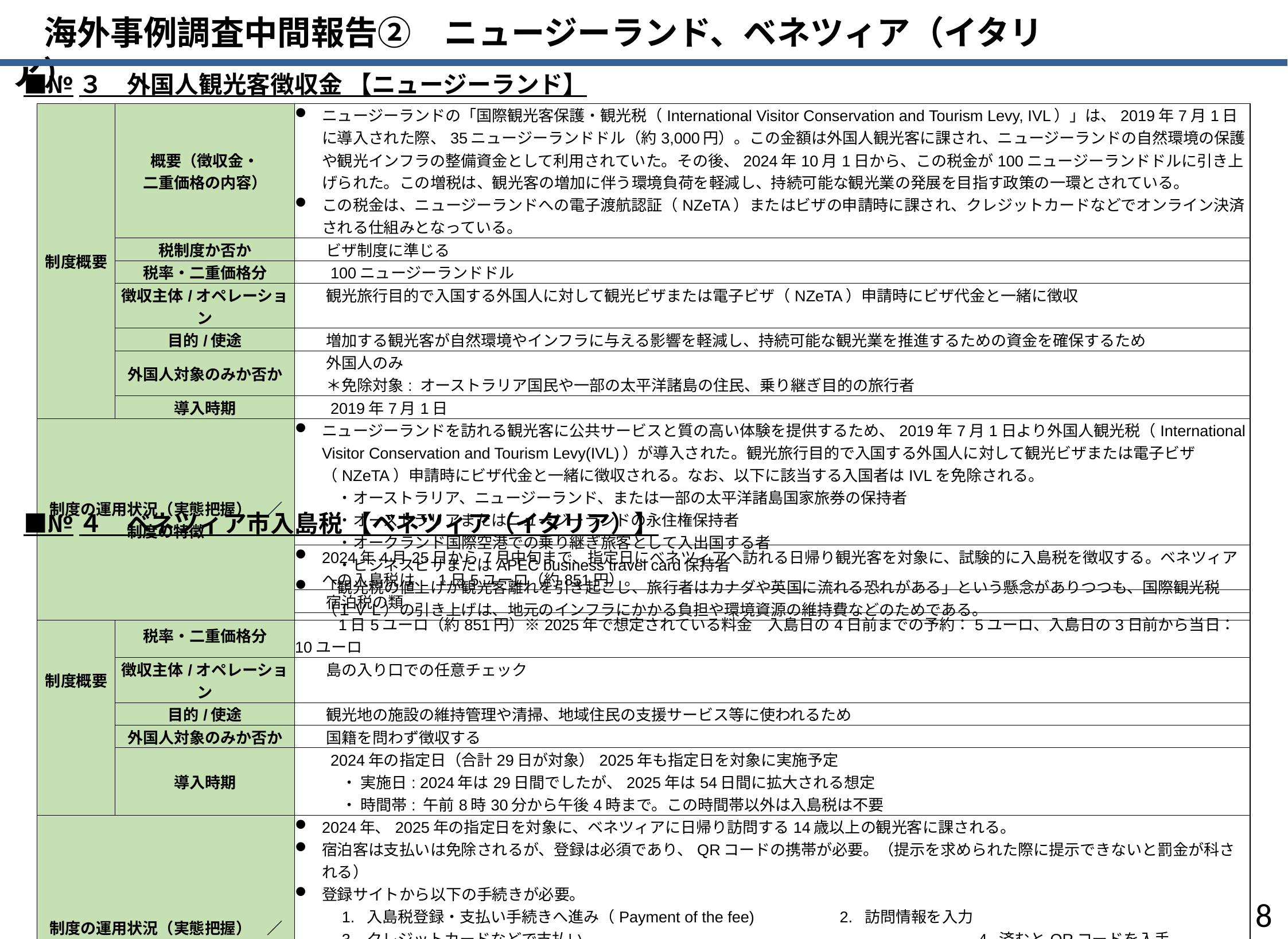

海外事例調査中間報告②　ニュージーランド、ベネツィア（イタリア）
■№３　外国人観光客徴収金 【ニュージーランド】
| 制度概要 | 概要（徴収金・ 二重価格の内容） | ニュージーランドの「国際観光客保護・観光税（International Visitor Conservation and Tourism Levy, IVL）」は、2019年7月1日に導入された際、35ニュージーランドドル（約3,000円）。この金額は外国人観光客に課され、ニュージーランドの自然環境の保護や観光インフラの整備資金として利用されていた。その後、2024年10月1日から、この税金が100ニュージーランドドルに引き上げられた。この増税は、観光客の増加に伴う環境負荷を軽減し、持続可能な観光業の発展を目指す政策の一環とされている。 この税金は、ニュージーランドへの電子渡航認証（NZeTA）またはビザの申請時に課され、クレジットカードなどでオンライン決済される仕組みとなっている。 |
| --- | --- | --- |
|  | 税制度か否か | ビザ制度に準じる |
|  | 税率・二重価格分 | 100ニュージーランドドル |
|  | 徴収主体/オペレーション | 観光旅行目的で入国する外国人に対して観光ビザまたは電子ビザ（NZeTA）申請時にビザ代金と一緒に徴収 |
|  | 目的/使途 | 増加する観光客が自然環境やインフラに与える影響を軽減し、持続可能な観光業を推進するための資金を確保するため |
|  | 外国人対象のみか否か | 外国人のみ 　　＊免除対象: オーストラリア国民や一部の太平洋諸島の住民、乗り継ぎ目的の旅行者 |
|  | 導入時期 | 2019年7月1日 |
| 制度の運用状況（実態把握）　／ 制度の特徴 |  | ニュージーランドを訪れる観光客に公共サービスと質の高い体験を提供するため、2019年7月1日より外国人観光税（International Visitor Conservation and Tourism Levy(IVL)）が導入された。観光旅行目的で入国する外国人に対して観光ビザまたは電子ビザ（NZeTA）申請時にビザ代金と一緒に徴収される。なお、以下に該当する入国者はIVLを免除される。 　・オーストラリア、ニュージーランド、または一部の太平洋諸島国家旅券の保持者 　・オーストラリアまたはニュージーランドの永住権保持者 　・オークランド国際空港での乗り継ぎ旅客として入出国する者 　・ビジネスビザまたはAPEC business travel card保持者 「観光税の値上げが観光客離れを引き起こし、旅行者はカナダや英国に流れる恐れがある」という懸念がありつつも、国際観光税（ＩＶＬ）の引き上げは、地元のインフラにかかる負担や環境資源の維持費などのためである。 |
■№４　ベネツィア市入島税 【ベネツィア（イタリア）】
| 制度概要 | 概要（徴収金・ 二重価格の内容） | 2024年4月25日から7月中旬まで、指定日にべネツィアへ訪れる日帰り観光客を対象に、試験的に入島税を徴収する。ベネツィアへの入島税は、 1日5ユーロ（約851円）。 |
| --- | --- | --- |
|  | 税制度か否か | 宿泊税の類 |
|  | 税率・二重価格分 | 1日5ユーロ（約851円）※2025年で想定されている料金　入島日の4日前までの予約：5ユーロ、入島日の3日前から当日：10ユーロ |
|  | 徴収主体/オペレーション | 島の入り口での任意チェック |
|  | 目的/使途 | 観光地の施設の維持管理や清掃、地域住民の支援サービス等に使われるため |
|  | 外国人対象のみか否か | 国籍を問わず徴収する |
|  | 導入時期 | 2024年の指定日（合計29日が対象）2025年も指定日を対象に実施予定 　　　・ 実施日: 2024年は29日間でしたが、2025年は54日間に拡大される想定 　　　・ 時間帯: 午前8時30分から午後4時まで。この時間帯以外は入島税は不要 |
| 制度の運用状況（実態把握）　／ 制度の特徴 |  | 2024年、2025年の指定日を対象に、ベネツィアに日帰り訪問する14歳以上の観光客に課される。 宿泊客は支払いは免除されるが、登録は必須であり、QRコードの携帯が必要。（提示を求められた際に提示できないと罰金が科される） 登録サイトから以下の手続きが必要。 　1. 入島税登録・支払い手続きへ進み（Payment of the fee)　　　　　2. 訪問情報を入力 　3. クレジットカードなどで支払い　　　　　　　　　　　　　　　　　　　　　　　　　 4. 済むとQRコードを入手 【ポジティブな評価】　観光地の保護: 市内インフラの維持や文化財保護の資金として活用されるため、地元の負担軽減と街の長期的な保存につながることが期待される。混雑緩和: 税導入によって観光客数がコントロールされ、混雑が和らぐ可能性がある。 【ネガティブな評価】　観光客への影響: 特に日帰り旅行者にとっては、手続きが増えることや追加のコスト負担がデメリットとされている。一部の旅行者からは「観光を制限している」との批判もある。実施の課題: 徴収方法がアプリやQRコードを用いるシステムのため、高齢者や技術に不慣れな観光客には不便になる可能性がある。また、適用除外規定が複雑で混乱を招く懸念もあり。 |
8